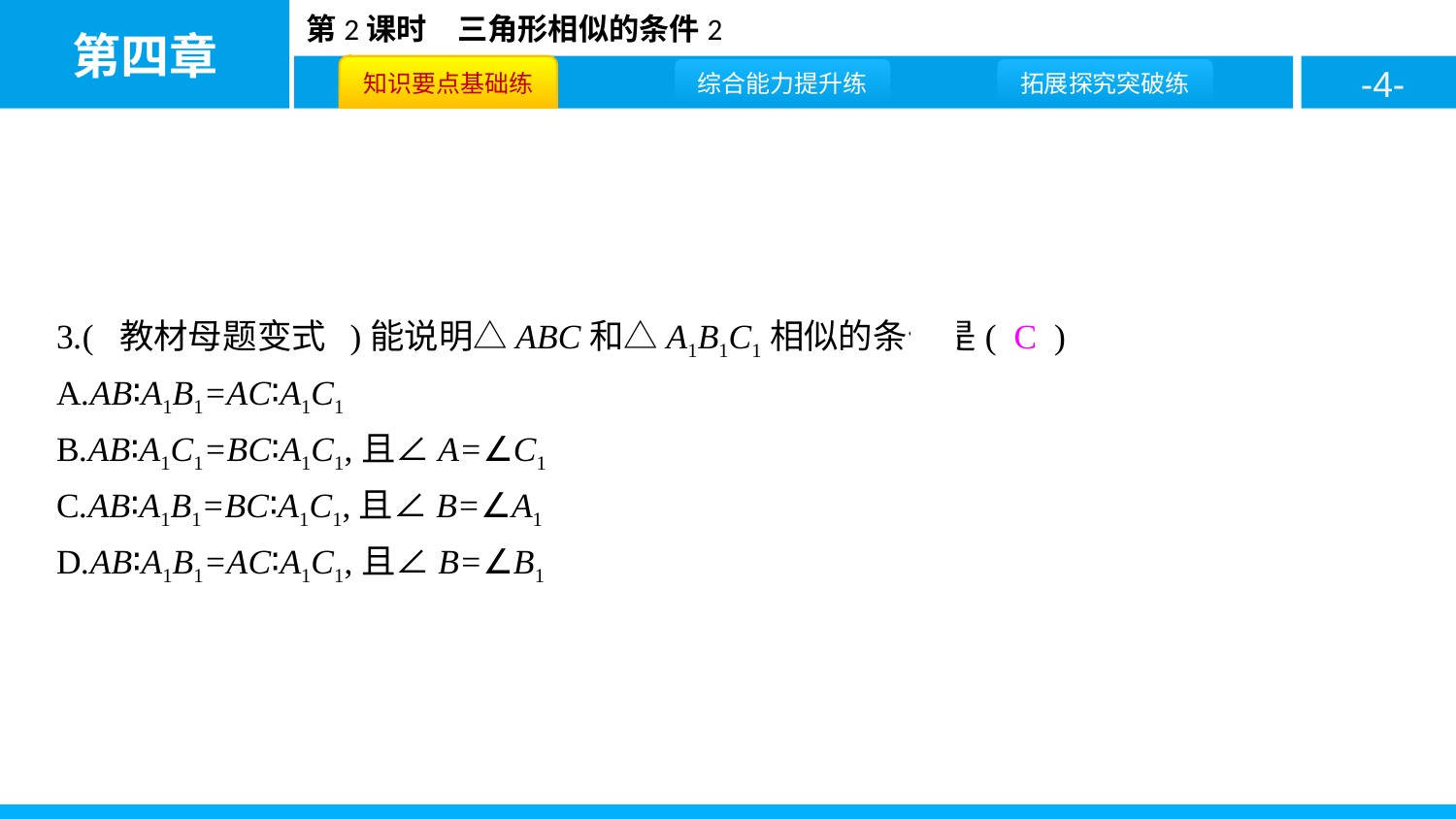

3.(  教材母题变式  )能说明△ABC和△A1B1C1相似的条件是(  C  )
A.AB∶A1B1=AC∶A1C1
B.AB∶A1C1=BC∶A1C1,且∠A=∠C1
C.AB∶A1B1=BC∶A1C1,且∠B=∠A1
D.AB∶A1B1=AC∶A1C1,且∠B=∠B1